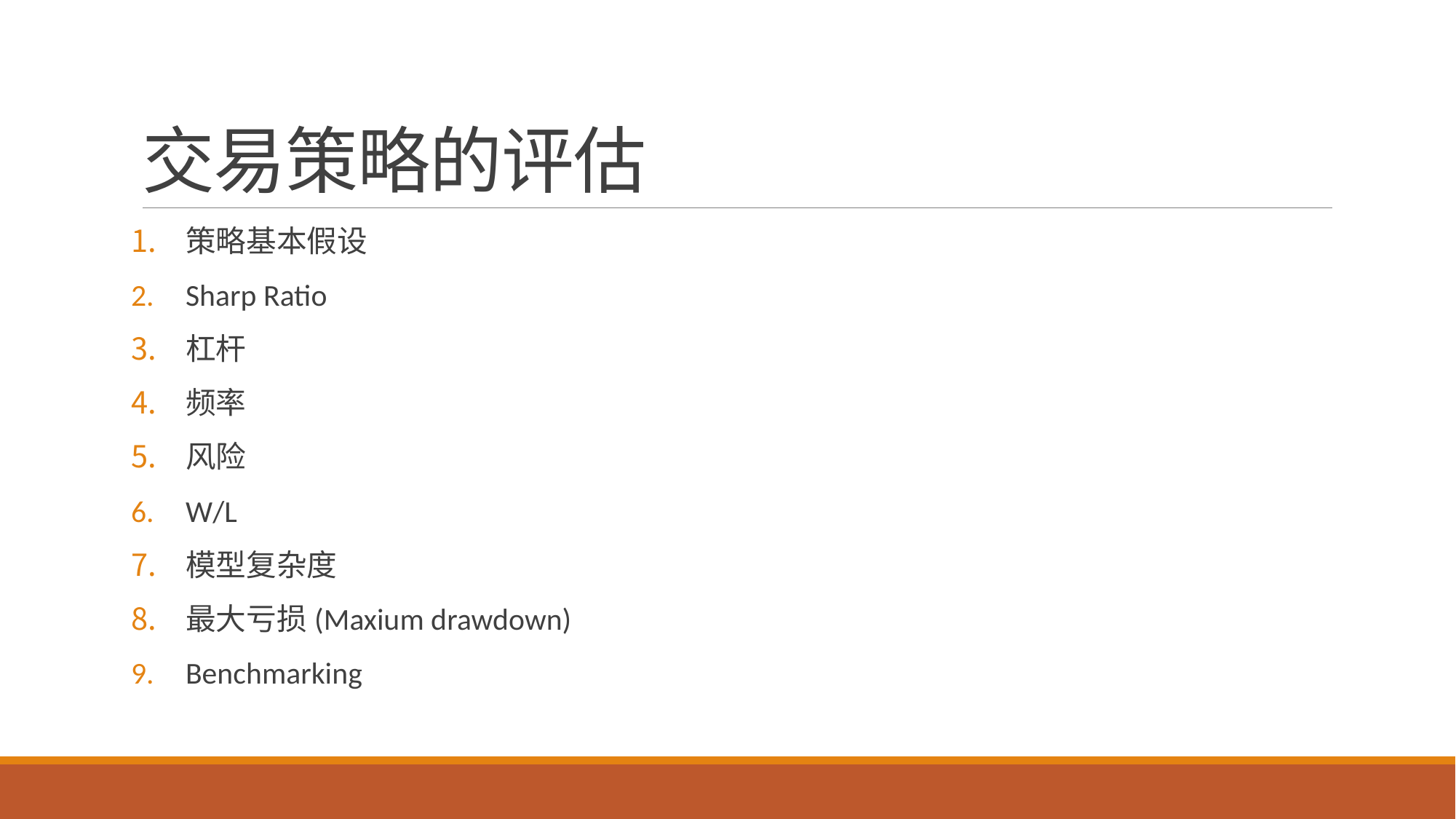

# 交易策略的评估
策略基本假设
Sharp Ratio
杠杆
频率
风险
W/L
模型复杂度
最大亏损(Maxium drawdown)
Benchmarking